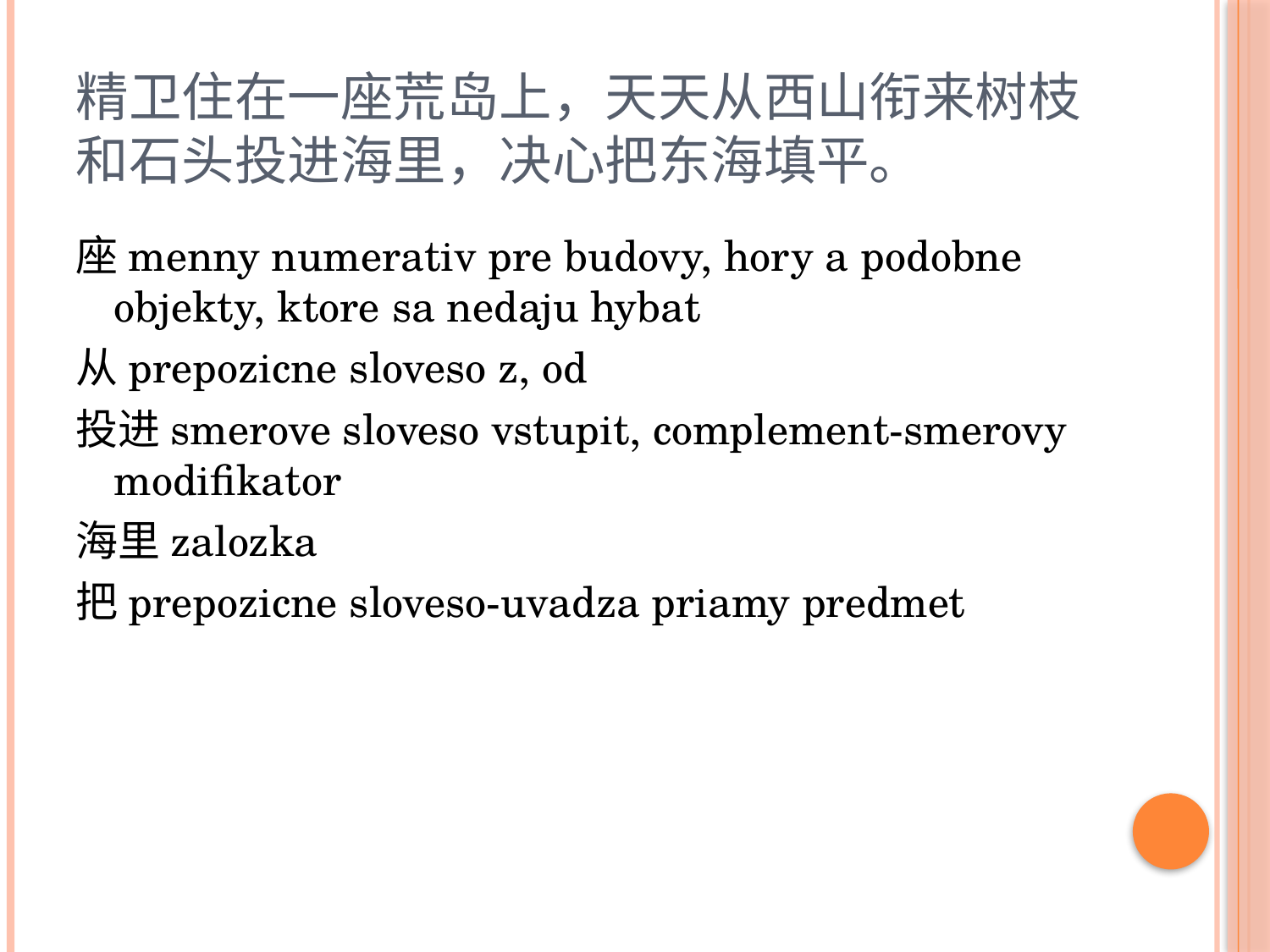

# 精卫住在一座荒岛上，天天从西山衔来树枝和石头投进海里，决心把东海填平。
座menny numerativ pre budovy, hory a podobne objekty, ktore sa nedaju hybat
从prepozicne sloveso z, od
投进smerove sloveso vstupit, complement-smerovy modifikator
海里zalozka
把prepozicne sloveso-uvadza priamy predmet